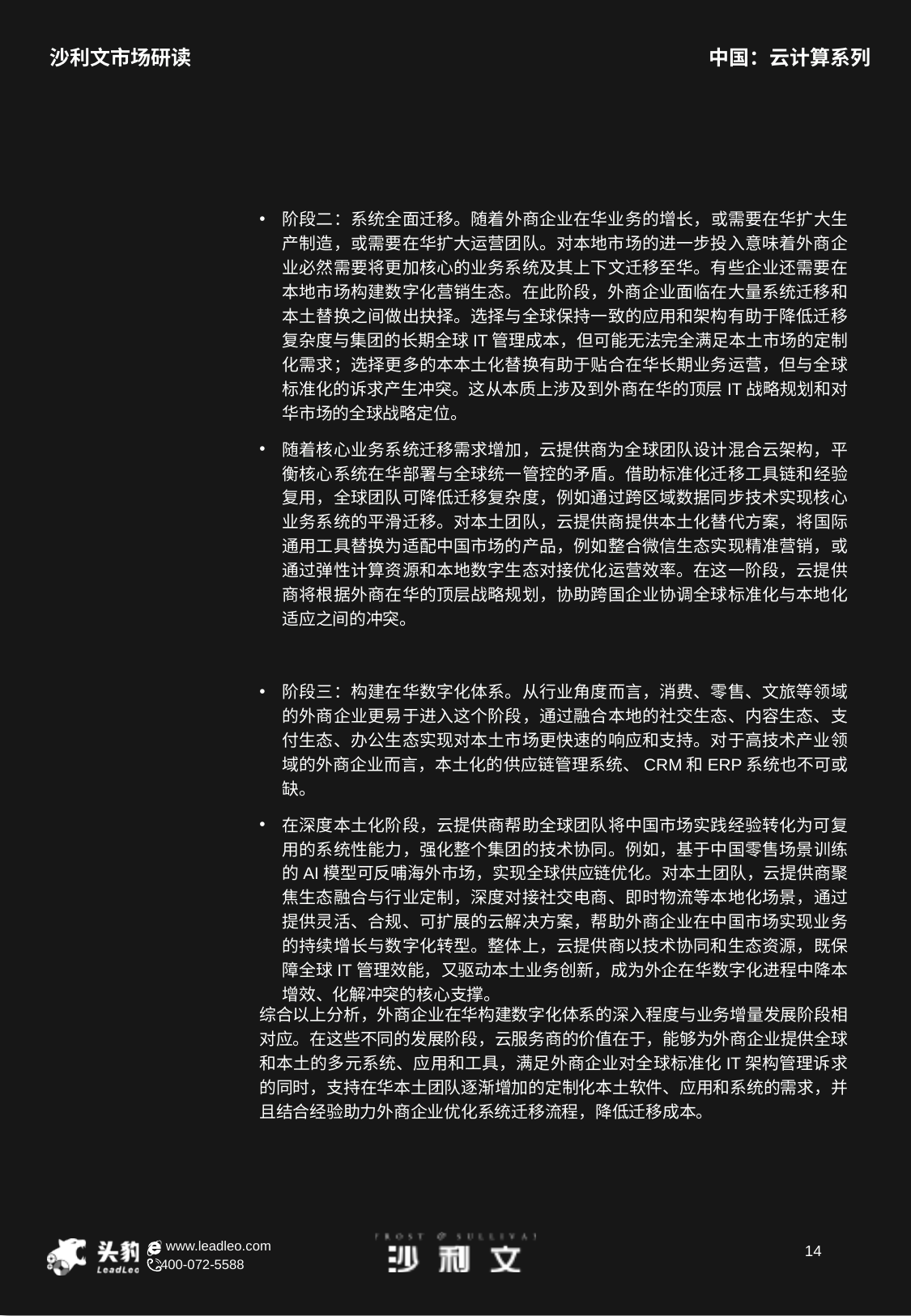

促进行业开放生态的构建：第二，我们构建了开放协作的技术社区（开放的生态），促进行业的转型和创新。我们在2021年9月份发布了汽车行业创新加速计划，首批联合了近20家汽车产业链的代表性企业，我们将为这些企业提供培训和技术输出，共同构建汽车行业的解决方案，为整个汽车行业的市场开拓及创新贡献力量。 link
阶段二：系统全面迁移。随着外商企业在华业务的增长，或需要在华扩大生产制造，或需要在华扩大运营团队。对本地市场的进一步投入意味着外商企业必然需要将更加核心的业务系统及其上下文迁移至华。有些企业还需要在本地市场构建数字化营销生态。在此阶段，外商企业面临在大量系统迁移和本土替换之间做出抉择。选择与全球保持一致的应用和架构有助于降低迁移复杂度与集团的长期全球IT管理成本，但可能无法完全满足本土市场的定制化需求；选择更多的本本土化替换有助于贴合在华长期业务运营，但与全球标准化的诉求产生冲突。这从本质上涉及到外商在华的顶层IT战略规划和对华市场的全球战略定位。
随着核心业务系统迁移需求增加，云提供商为全球团队设计混合云架构，平衡核心系统在华部署与全球统一管控的矛盾。借助标准化迁移工具链和经验复用，全球团队可降低迁移复杂度，例如通过跨区域数据同步技术实现核心业务系统的平滑迁移。对本土团队，云提供商提供本土化替代方案，将国际通用工具替换为适配中国市场的产品，例如整合微信生态实现精准营销，或通过弹性计算资源和本地数字生态对接优化运营效率。在这一阶段，云提供商将根据外商在华的顶层战略规划，协助跨国企业协调全球标准化与本地化适应之间的冲突。

阶段三：构建在华数字化体系。从行业角度而言，消费、零售、文旅等领域的外商企业更易于进入这个阶段，通过融合本地的社交生态、内容生态、支付生态、办公生态实现对本土市场更快速的响应和支持。对于高技术产业领域的外商企业而言，本土化的供应链管理系统、CRM和ERP系统也不可或缺。
在深度本土化阶段，云提供商帮助全球团队将中国市场实践经验转化为可复用的系统性能力，强化整个集团的技术协同。例如，基于中国零售场景训练的AI模型可反哺海外市场，实现全球供应链优化。对本土团队，云提供商聚焦生态融合与行业定制，深度对接社交电商、即时物流等本地化场景，通过提供灵活、合规、可扩展的云解决方案，帮助外商企业在中国市场实现业务的持续增长与数字化转型。整体上，云提供商以技术协同和生态资源，既保障全球IT管理效能，又驱动本土业务创新，成为外企在华数字化进程中降本增效、化解冲突的核心支撑。
许多外商企业对中国业务发展的确有独特的需求，因为外商企业要在全球范围进行数字化转型。外商企业在全球的项目需要在中国落地，同时在中国的数字化创新也在引领全球，所以他们很多在本地形成的服务和创新产品，可以推广到全球其他区域，这就需要它在某种程度上让中国和全球其他区域的IT架构保持一致。 link
可互操作性降低，架构复杂度直线上升 云服务提供商是期望实现供应商锁定的，为此他们在看待技术趋势，解决问题的思路等方面都有很大的差异。不同云服务提供商之间没有产品构建的共同标准，这使得它们的可互操作性很低，这种差异可能是相同类型不同产品之间的差异，也可能是同种产品之间的差异。 以消息队列为例，GCP的PubSub继承了Kafka的水平扩展能力和ActiveMQ/ RabbitMQ这类传统消息队列的功能特性，而同样的选型在阿里云上没有1:1的替代品，在消息的推送模式、消息超时时间、超时处理机制方面也有所差异。即便是同样的RabbitMQ产品，阿里云版本与开源版本也有功能层面比较大的差异1。 研发团队在进行数字化系统架构设计时，不仅要考虑技术组建如何更好得支撑业务场景，也要将技术组建本身的差异作为约束考虑进去。
综合以上分析，外商企业在华构建数字化体系的深入程度与业务增量发展阶段相对应。在这些不同的发展阶段，云服务商的价值在于，能够为外商企业提供全球和本土的多元系统、应用和工具，满足外商企业对全球标准化IT架构管理诉求的同时，支持在华本土团队逐渐增加的定制化本土软件、应用和系统的需求，并且结合经验助力外商企业优化系统迁移流程，降低迁移成本。
14